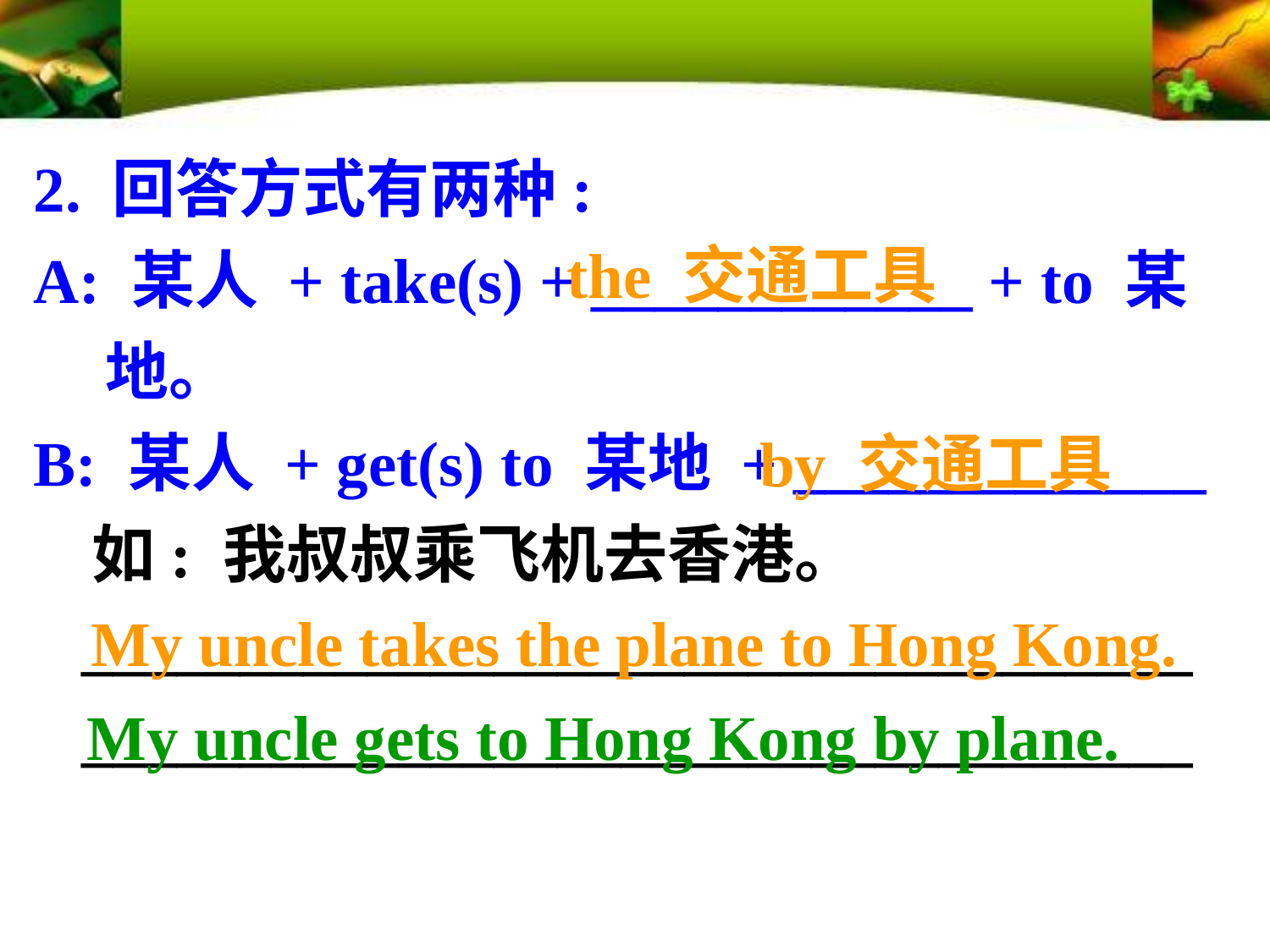

2. 回答方式有两种:
A: 某人 + take(s) + ____________ + to 某地。
B: 某人 + get(s) to 某地 + _____________
   如: 我叔叔乘飞机去香港。
   ___________________________________
   ___________________________________
the 交通工具
 by 交通工具
My uncle takes the plane to Hong Kong.
My uncle gets to Hong Kong by plane.